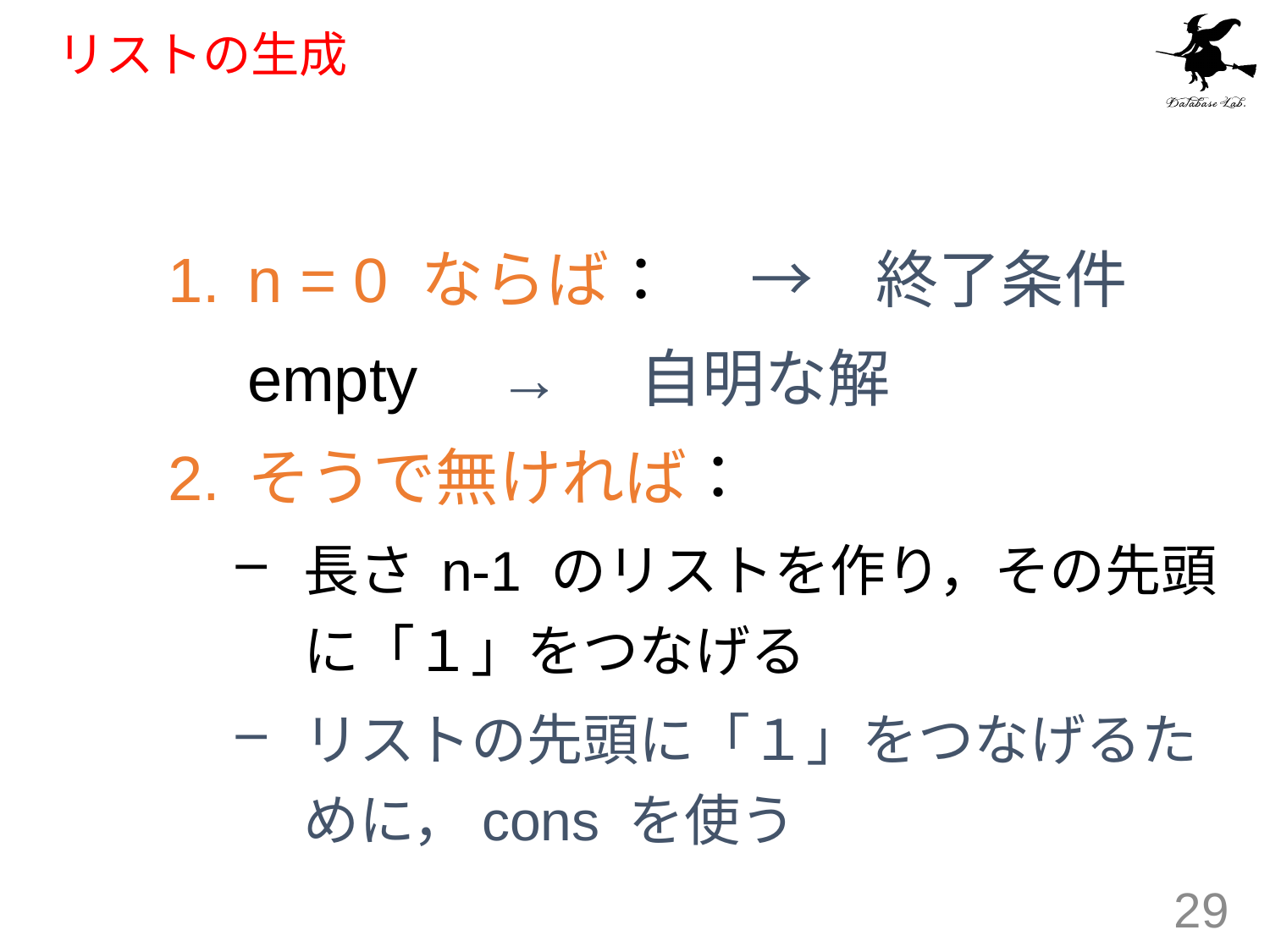

# リストの生成
n = 0 ならば：　	→　終了条件
		empty 		→　自明な解
そうで無ければ：
長さ n-1 のリストを作り，その先頭に「１」をつなげる
リストの先頭に「１」をつなげるために，cons を使う
29